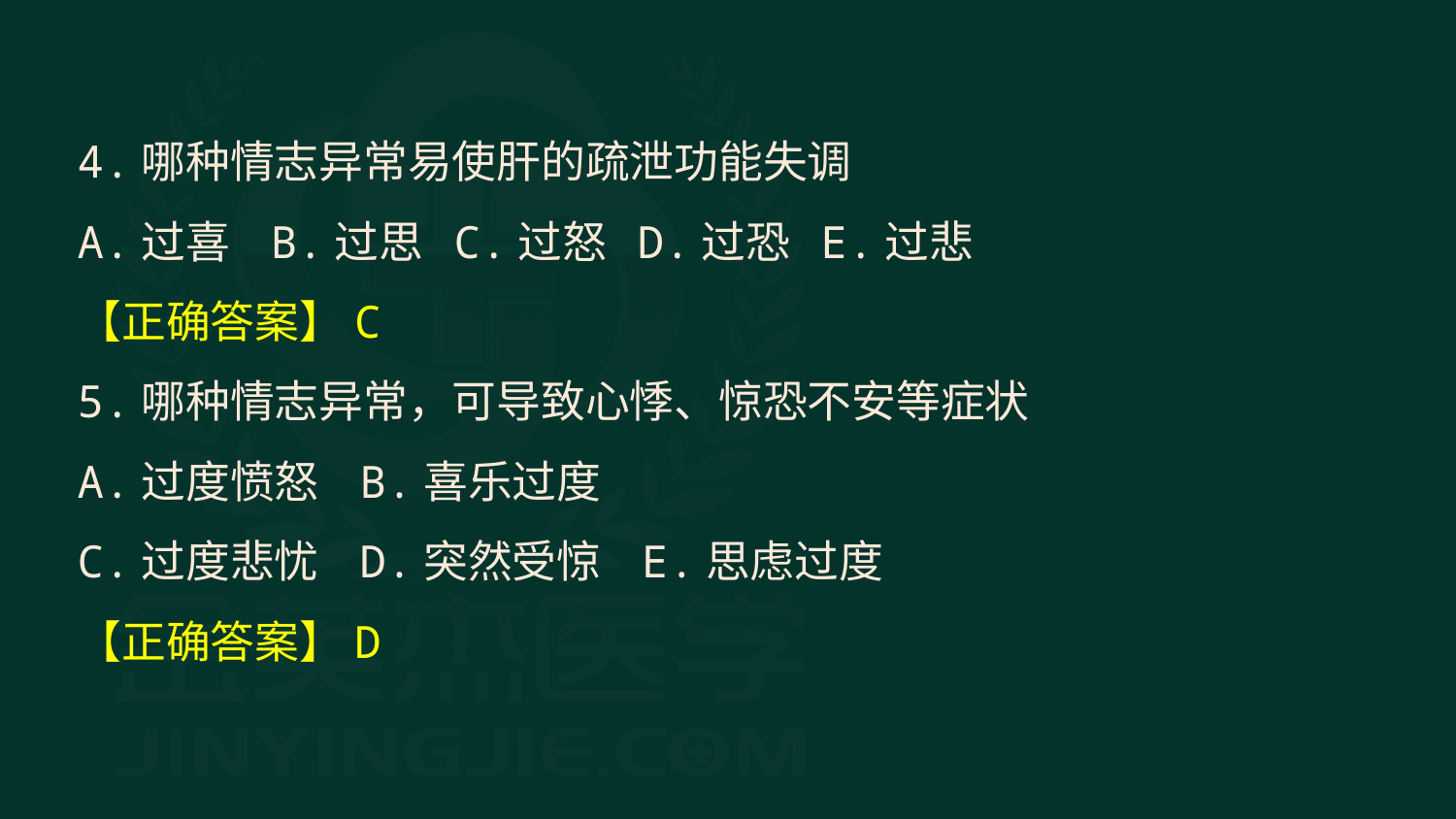

4.哪种情志异常易使肝的疏泄功能失调
A.过喜   B.过思  C.过怒  D.过恐  E.过悲
【正确答案】C
5.哪种情志异常，可导致心悸、惊恐不安等症状
A.过度愤怒   B.喜乐过度
C.过度悲忧   D.突然受惊   E.思虑过度
【正确答案】D